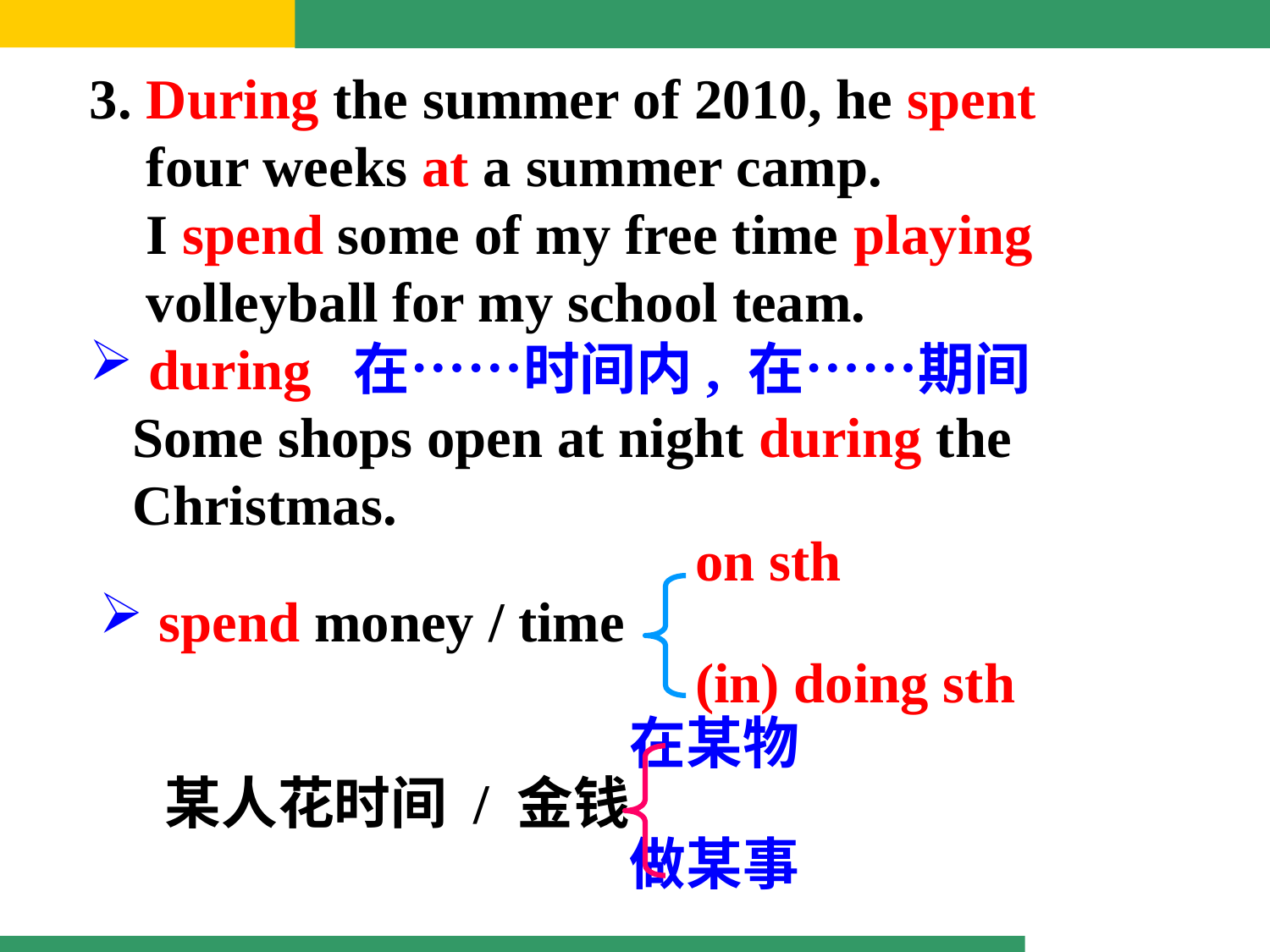

3. During the summer of 2010, he spent
    four weeks at a summer camp.
    I spend some of my free time playing
    volleyball for my school team.
 during  在……时间内, 在……期间
   Some shops open at night during the
   Christmas.
                                          on sth
 spend money / time
                                          (in) doing sth
                                        在某物
    某人花时间 / 金钱
                                        做某事